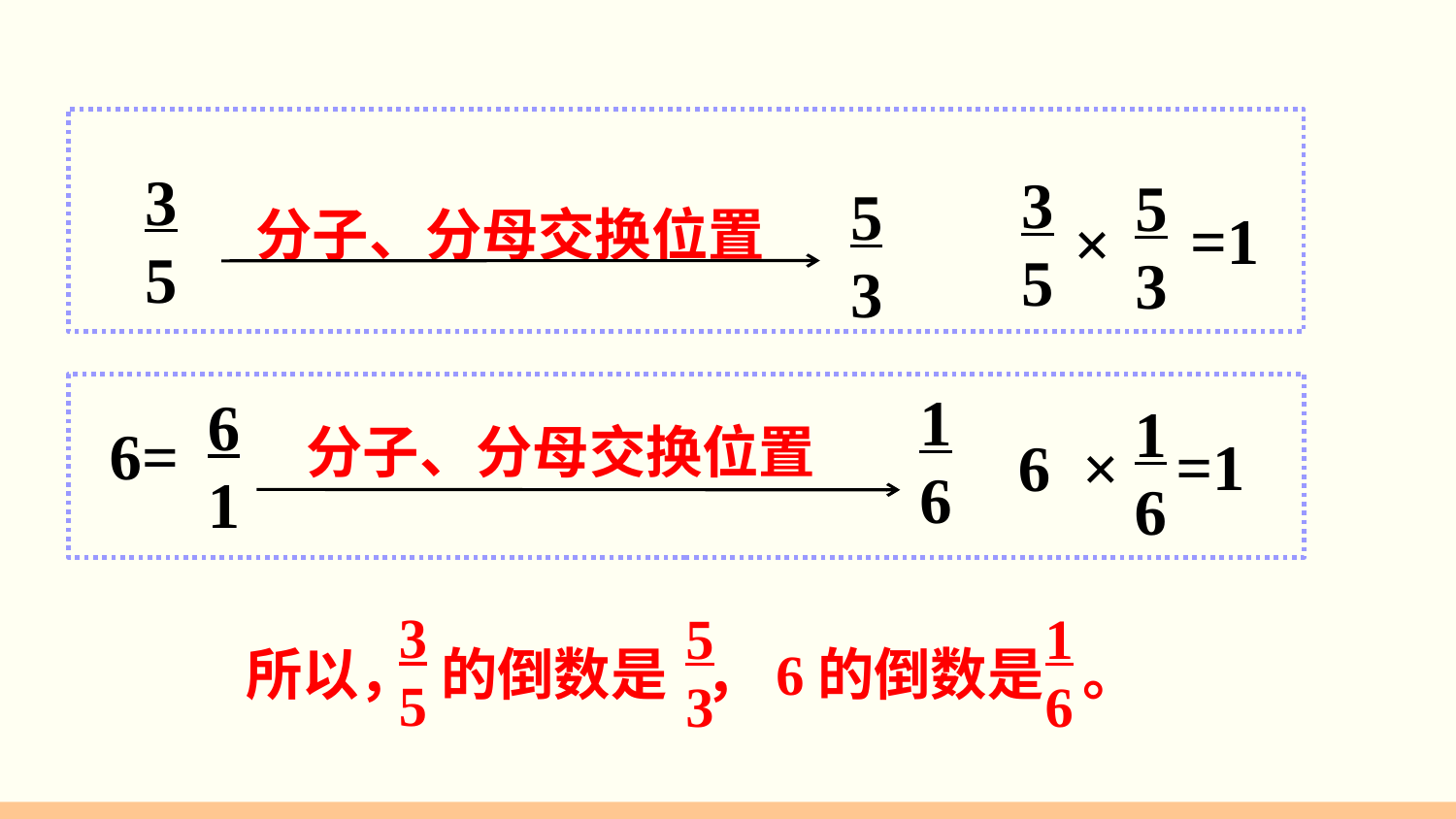

3
5
3
5
5
3
5
3
=1
×
分子、分母交换位置

1
6
分子、分母交换位置
6
1
1
6
6=
=1
6
×
3
5
1
6
5
3
所以，  的倒数是   ，6的倒数是   。